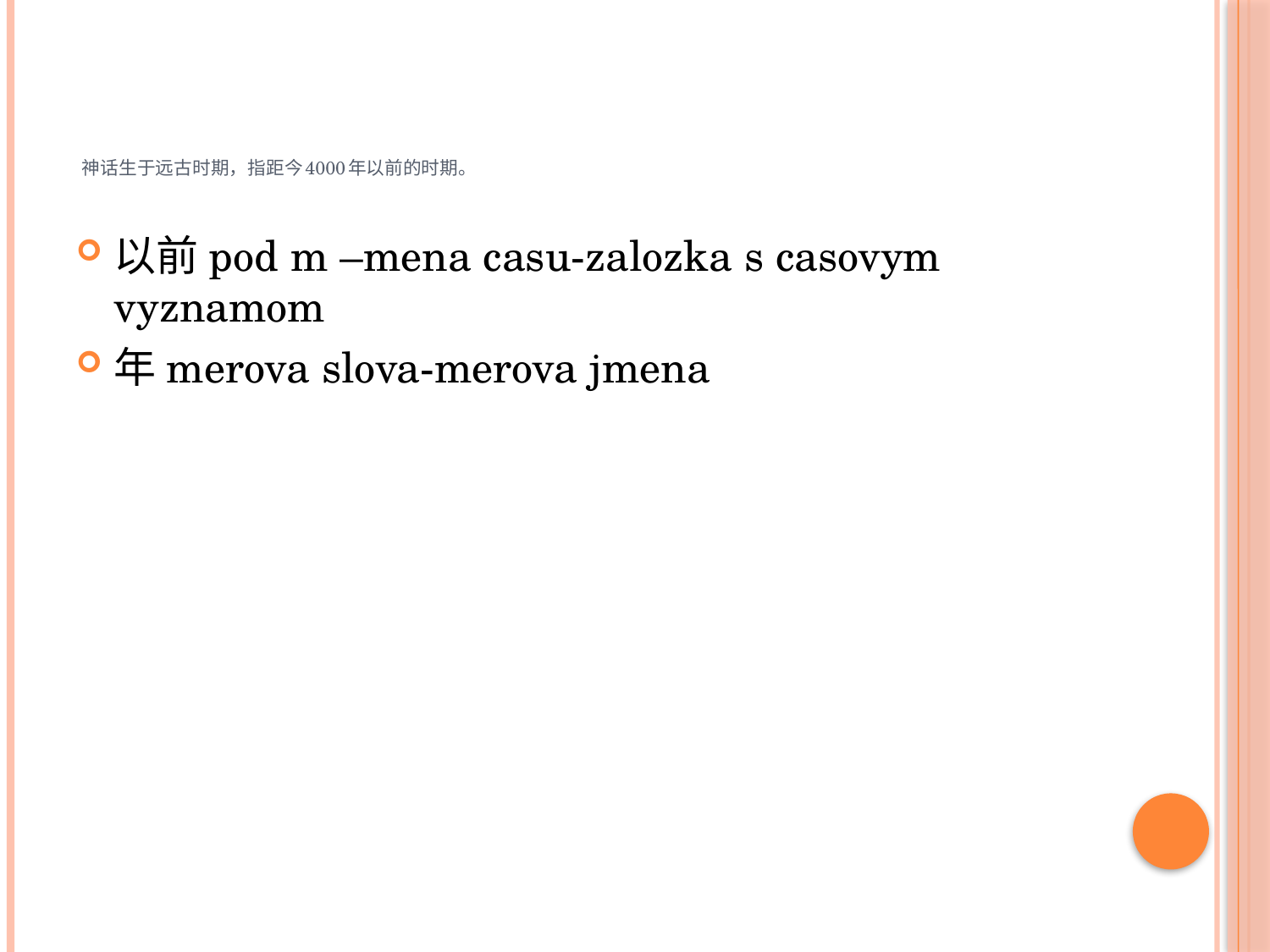

# 神话生于远古时期，指距今4000年以前的时期。
以前pod m –mena casu-zalozka s casovym vyznamom
年merova slova-merova jmena